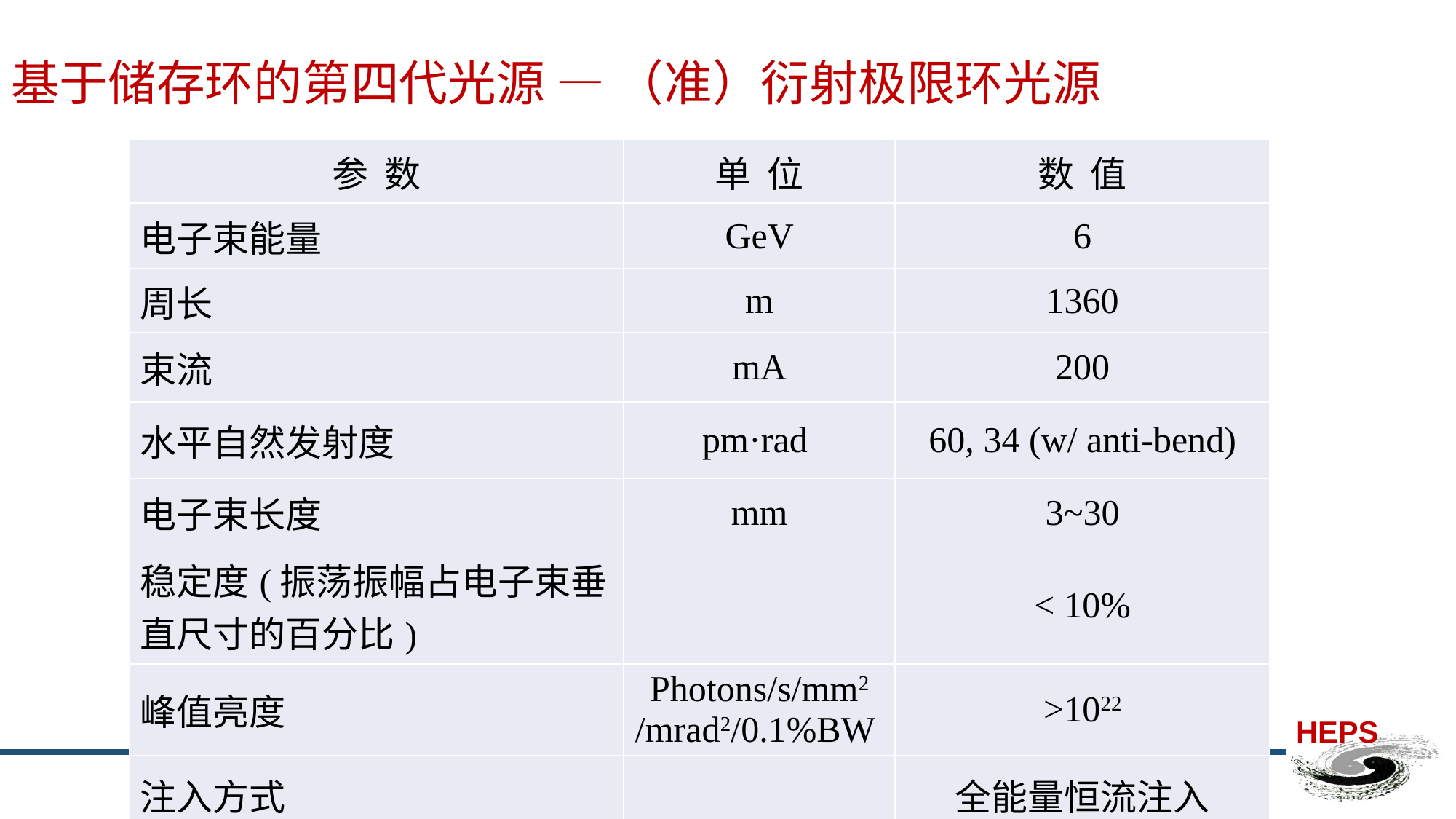

# 基于储存环的第四代光源 — （准）衍射极限环光源
| 参 数 | 单 位 | 数 值 |
| --- | --- | --- |
| 电子束能量 | GeV | 6 |
| 周长 | m | 1360 |
| 束流 | mA | 200 |
| 水平自然发射度 | pm·rad | 60, 34 (w/ anti-bend) |
| 电子束长度 | mm | 3~30 |
| 稳定度(振荡振幅占电子束垂直尺寸的百分比) |  | < 10% |
| 峰值亮度 | Photons/s/mm2 /mrad2/0.1%BW | >1022 |
| 注入方式 |  | 全能量恒流注入 |